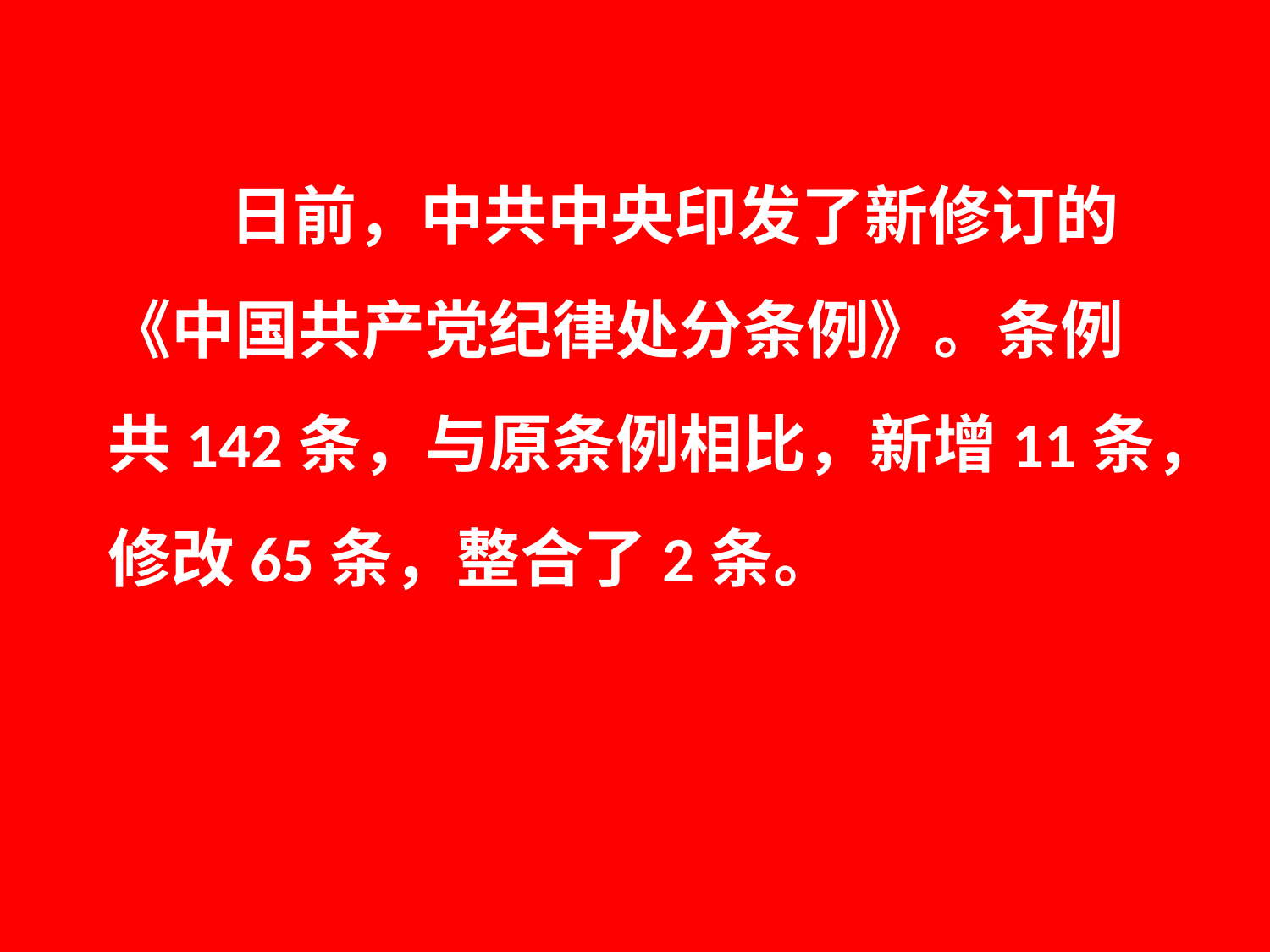

# 日前，中共中央印发了新修订的《中国共产党纪律处分条例》。条例共142条，与原条例相比，新增11条，修改65条，整合了2条。